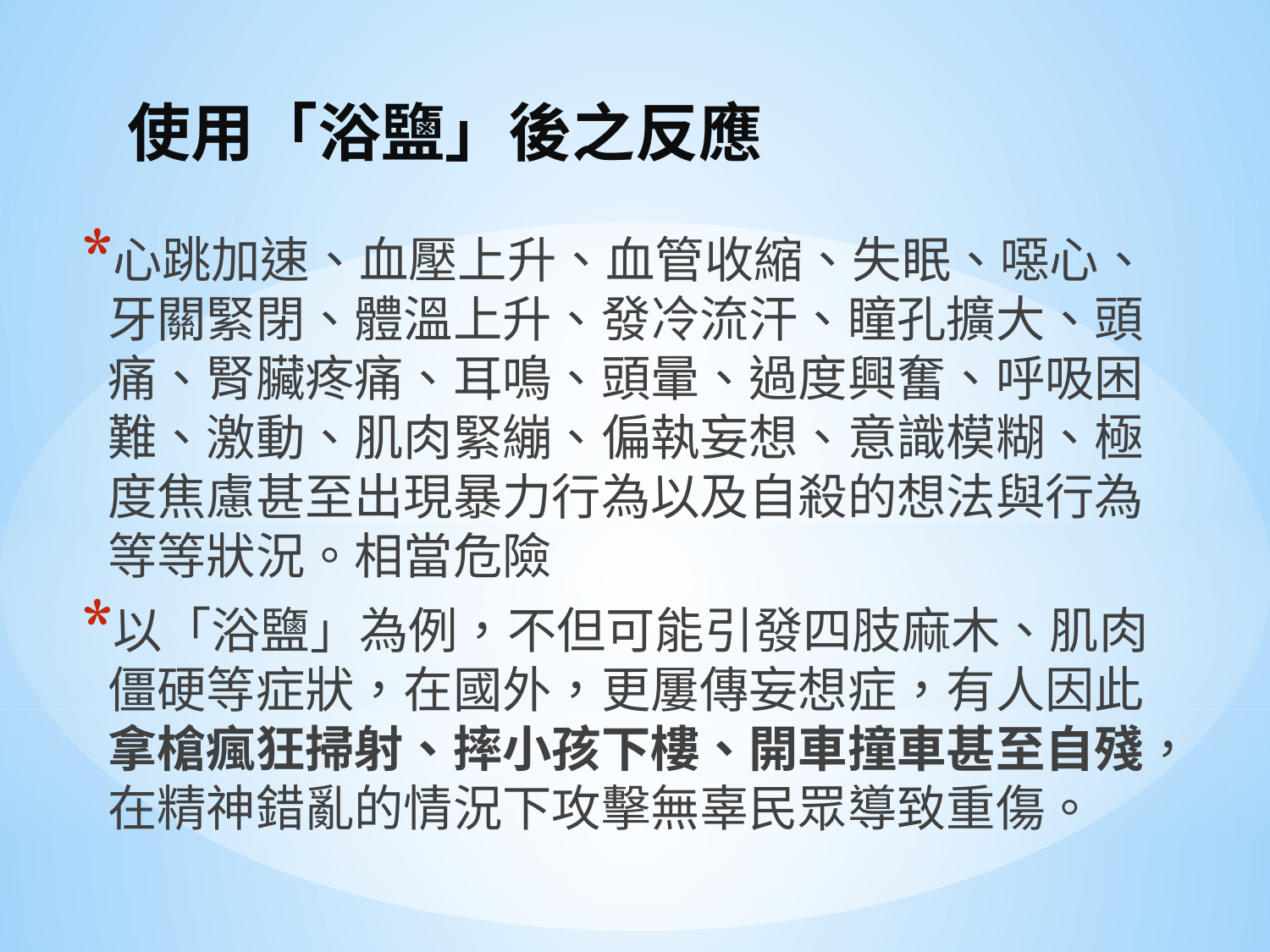

# 使用「浴鹽」後之反應
心跳加速、血壓上升、血管收縮、失眠、噁心、牙關緊閉、體溫上升、發冷流汗、瞳孔擴大、頭痛、腎臟疼痛、耳鳴、頭暈、過度興奮、呼吸困難、激動、肌肉緊繃、偏執妄想、意識模糊、極度焦慮甚至出現暴力行為以及自殺的想法與行為等等狀況。相當危險
以「浴鹽」為例，不但可能引發四肢麻木、肌肉僵硬等症狀，在國外，更屢傳妄想症，有人因此拿槍瘋狂掃射、摔小孩下樓、開車撞車甚至自殘，在精神錯亂的情況下攻擊無辜民眾導致重傷。